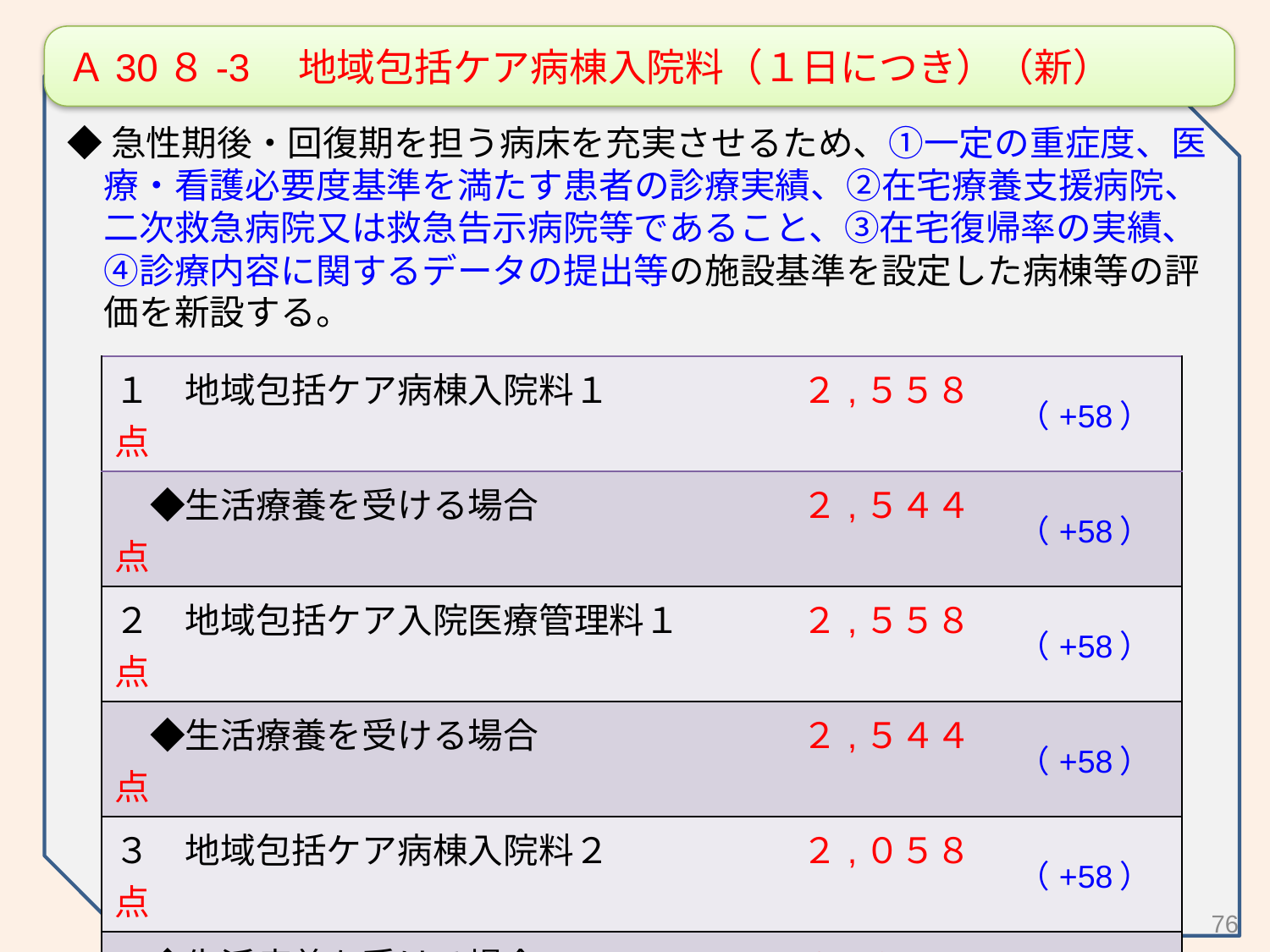

Ａ30８-3　地域包括ケア病棟入院料（１日につき）（新）
◆急性期後・回復期を担う病床を充実させるため、①一定の重症度、医療・看護必要度基準を満たす患者の診療実績、②在宅療養支援病院、二次救急病院又は救急告示病院等であること、③在宅復帰率の実績、④診療内容に関するデータの提出等の施設基準を設定した病棟等の評価を新設する。

※（　）内は消費税率８％への引き上げ対応分

| １　地域包括ケア病棟入院料１　　　　　 ２,５５８点 | （+58） |
| --- | --- |
| ◆生活療養を受ける場合　 　　　　　　２,５４４点 | （+58） |
| ２　地域包括ケア入院医療管理料１　　　 ２,５５８点 | （+58） |
| ◆生活療養を受ける場合　　　　　　　 ２,５４４点 | （+58） |
| ３　地域包括ケア病棟入院料２　　　　　 ２,０５８点 | （+58） |
| ◆生活療養を受ける場合　 　　　　　　２,０４４点 | （+58） |
| ４　地域包括ケア入院医療管理料２　　　 ２,０５８点 | （+58） |
| ◆生活療養を受ける場合　　　　　　　 ２,０４４点 | （+58） |
76